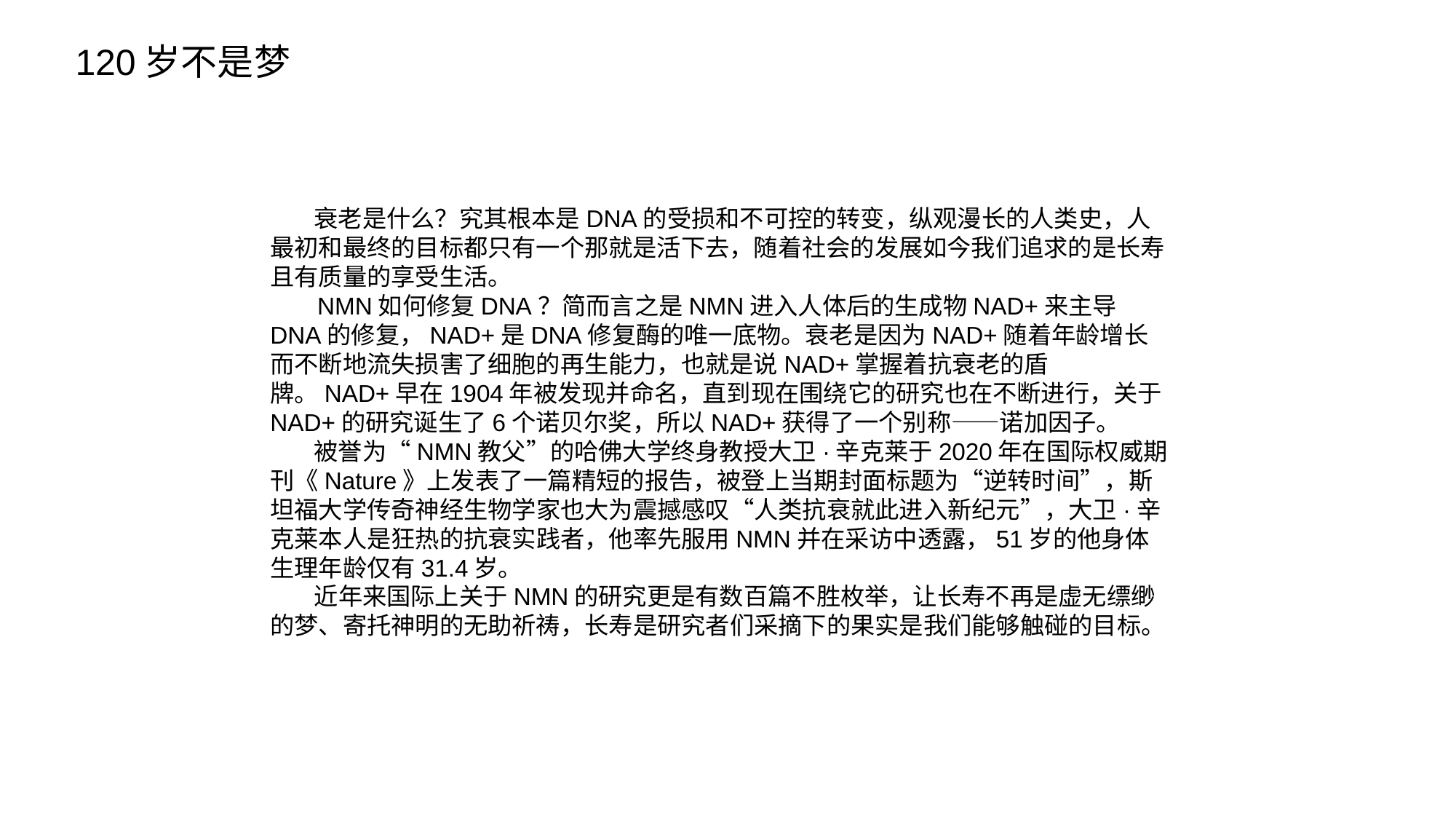

120岁不是梦
       衰老是什么？究其根本是DNA的受损和不可控的转变，纵观漫长的人类史，人最初和最终的目标都只有一个那就是活下去，随着社会的发展如今我们追求的是长寿且有质量的享受生活。
       NMN如何修复DNA？简而言之是NMN进入人体后的生成物NAD+来主导DNA的修复，NAD+是DNA修复酶的唯一底物。衰老是因为NAD+随着年龄增长而不断地流失损害了细胞的再生能力，也就是说NAD+掌握着抗衰老的盾牌。NAD+早在1904年被发现并命名，直到现在围绕它的研究也在不断进行，关于NAD+的研究诞生了6个诺贝尔奖，所以NAD+获得了一个别称——诺加因子。
       被誉为“NMN教父”的哈佛大学终身教授大卫·辛克莱于2020年在国际权威期刊《Nature》上发表了一篇精短的报告，被登上当期封面标题为“逆转时间”，斯坦福大学传奇神经生物学家也大为震撼感叹“人类抗衰就此进入新纪元”，大卫·辛克莱本人是狂热的抗衰实践者，他率先服用NMN并在采访中透露，51岁的他身体生理年龄仅有31.4岁。
       近年来国际上关于NMN的研究更是有数百篇不胜枚举，让长寿不再是虚无缥缈的梦、寄托神明的无助祈祷，长寿是研究者们采摘下的果实是我们能够触碰的目标。